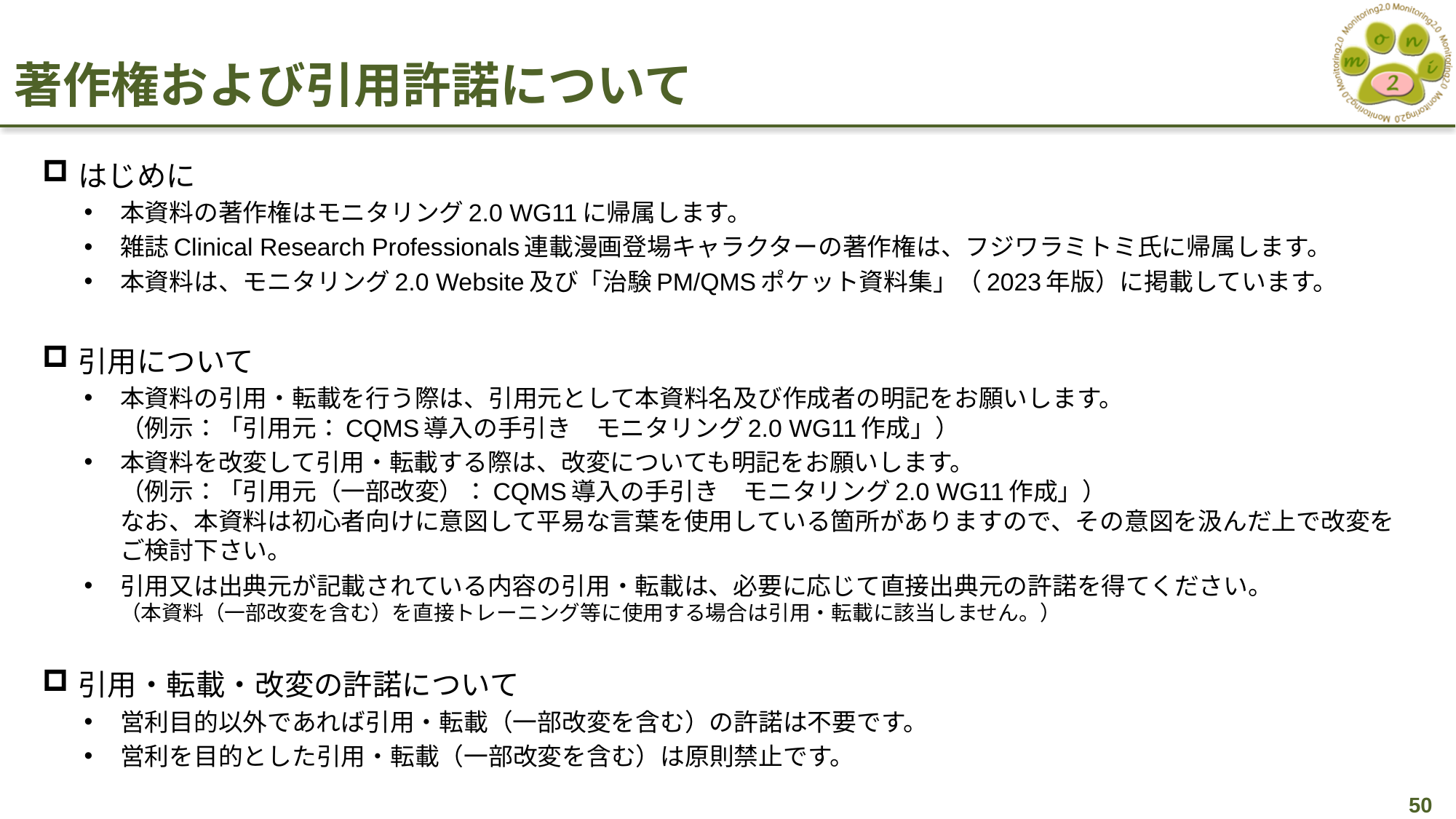

著作権および引用許諾について
はじめに
本資料の著作権はモニタリング2.0 WG11に帰属します。
雑誌Clinical Research Professionals連載漫画登場キャラクターの著作権は、フジワラミトミ氏に帰属します。
本資料は、モニタリング2.0 Website及び「治験PM/QMSポケット資料集」（2023年版）に掲載しています。

引用について
本資料の引用・転載を行う際は、引用元として本資料名及び作成者の明記をお願いします。
（例示：「引用元：CQMS導入の手引き　モニタリング2.0 WG11作成」）
本資料を改変して引用・転載する際は、改変についても明記をお願いします。
（例示：「引用元（一部改変）：CQMS導入の手引き　モニタリング2.0 WG11作成」）
なお、本資料は初心者向けに意図して平易な言葉を使用している箇所がありますので、その意図を汲んだ上で改変をご検討下さい。
引用又は出典元が記載されている内容の引用・転載は、必要に応じて直接出典元の許諾を得てください。
（本資料（一部改変を含む）を直接トレーニング等に使用する場合は引用・転載に該当しません。）
引用・転載・改変の許諾について
営利目的以外であれば引用・転載（一部改変を含む）の許諾は不要です。
営利を目的とした引用・転載（一部改変を含む）は原則禁止です。